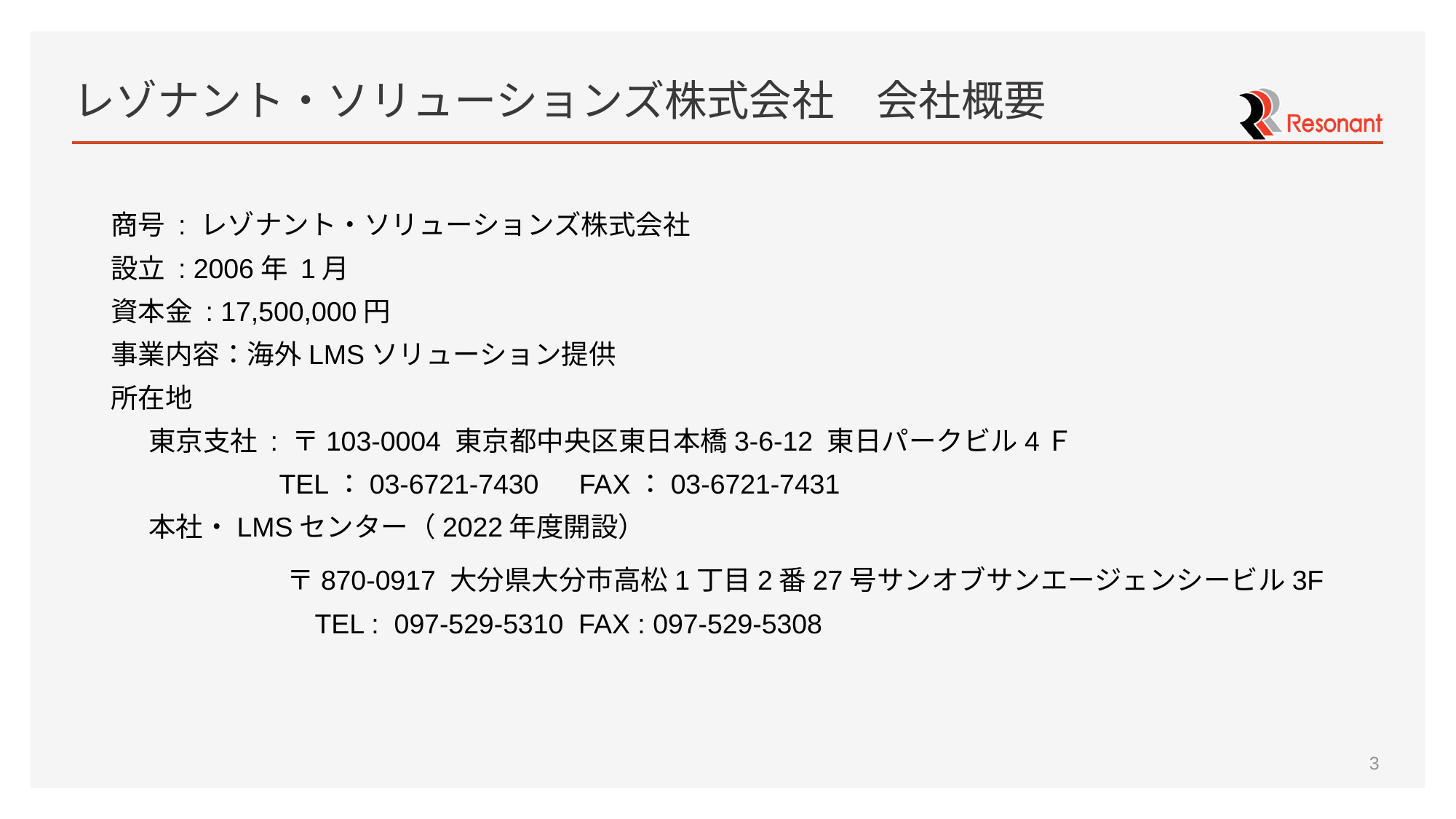

# レゾナント・ソリューションズ株式会社　会社概要

商号 : レゾナント・ソリューションズ株式会社
設立 : 2006年 1月
資本金 : 17,500,000円
事業内容：海外LMSソリューション提供
所在地
     東京支社 : 〒103-0004 東京都中央区東日本橋3-6-12 東日パークビル4Ｆ
                      TEL：03-6721-7430　FAX：03-6721-7431
     本社・LMSセンター（2022年度開設）
　　 　　　　 〒870-0917 大分県大分市高松1丁目2番27号サンオブサンエージェンシービル3F
　　　　　　　 TEL :  097-529-5310  FAX : 097-529-5308
3